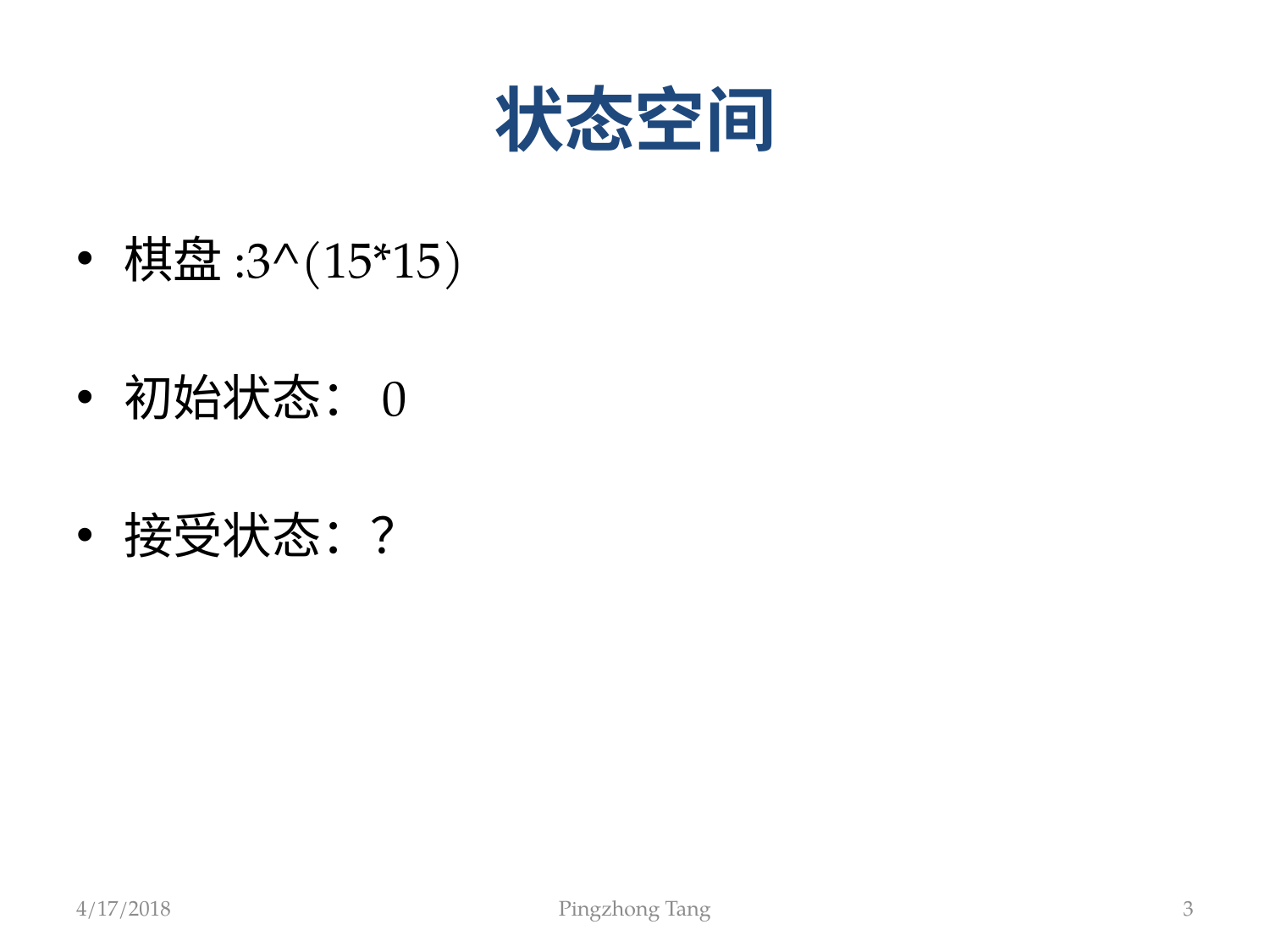

# 状态空间
棋盘:3^(15*15)

初始状态：0

接受状态：？
4/17/2018
Pingzhong Tang
3